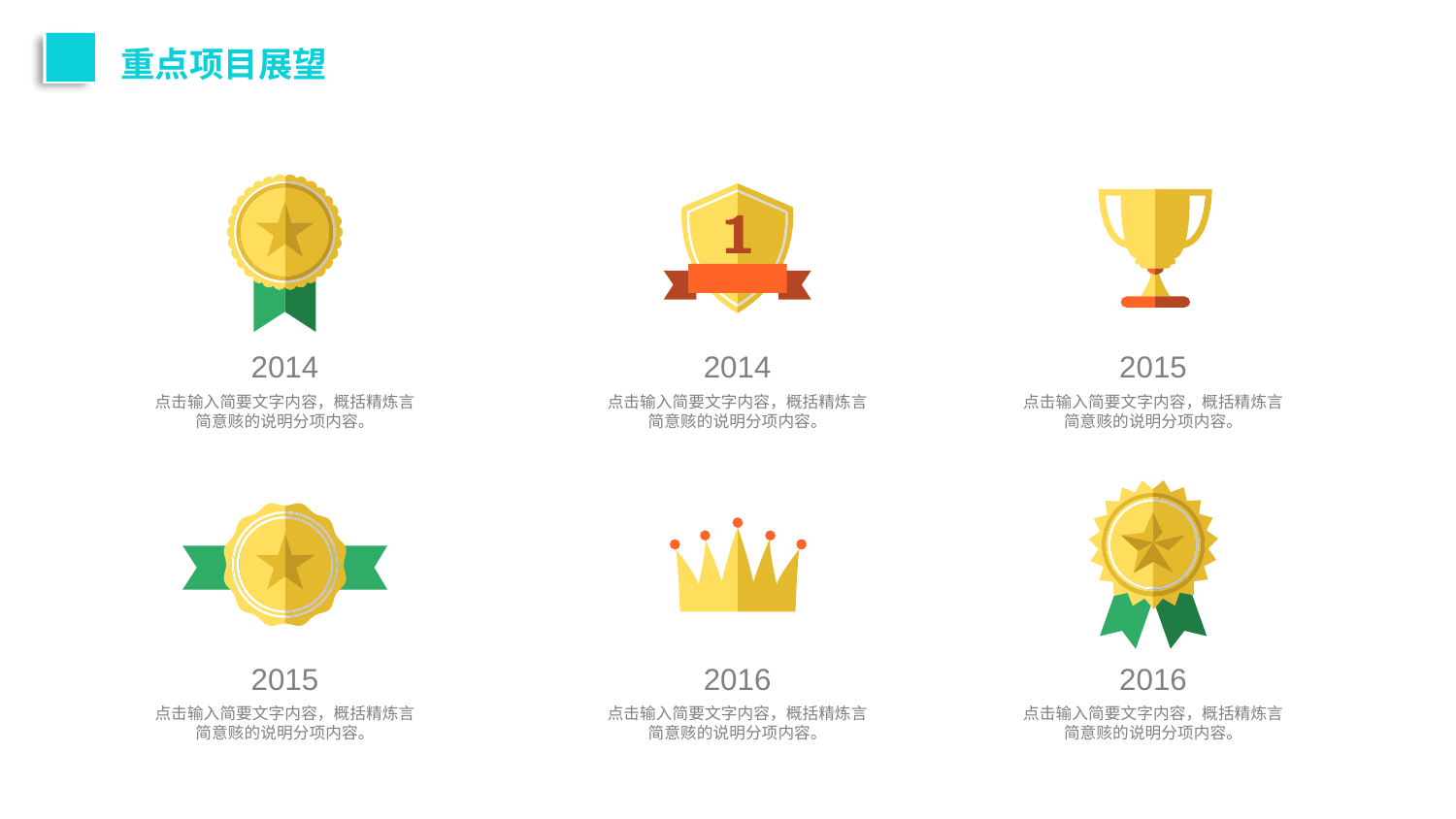

重点项目展望

2015
点击输入简要文字内容，概括精炼言简意赅的说明分项内容。
2014
点击输入简要文字内容，概括精炼言简意赅的说明分项内容。
2014
点击输入简要文字内容，概括精炼言简意赅的说明分项内容。

2015
点击输入简要文字内容，概括精炼言简意赅的说明分项内容。
2016
点击输入简要文字内容，概括精炼言简意赅的说明分项内容。
2016
点击输入简要文字内容，概括精炼言简意赅的说明分项内容。